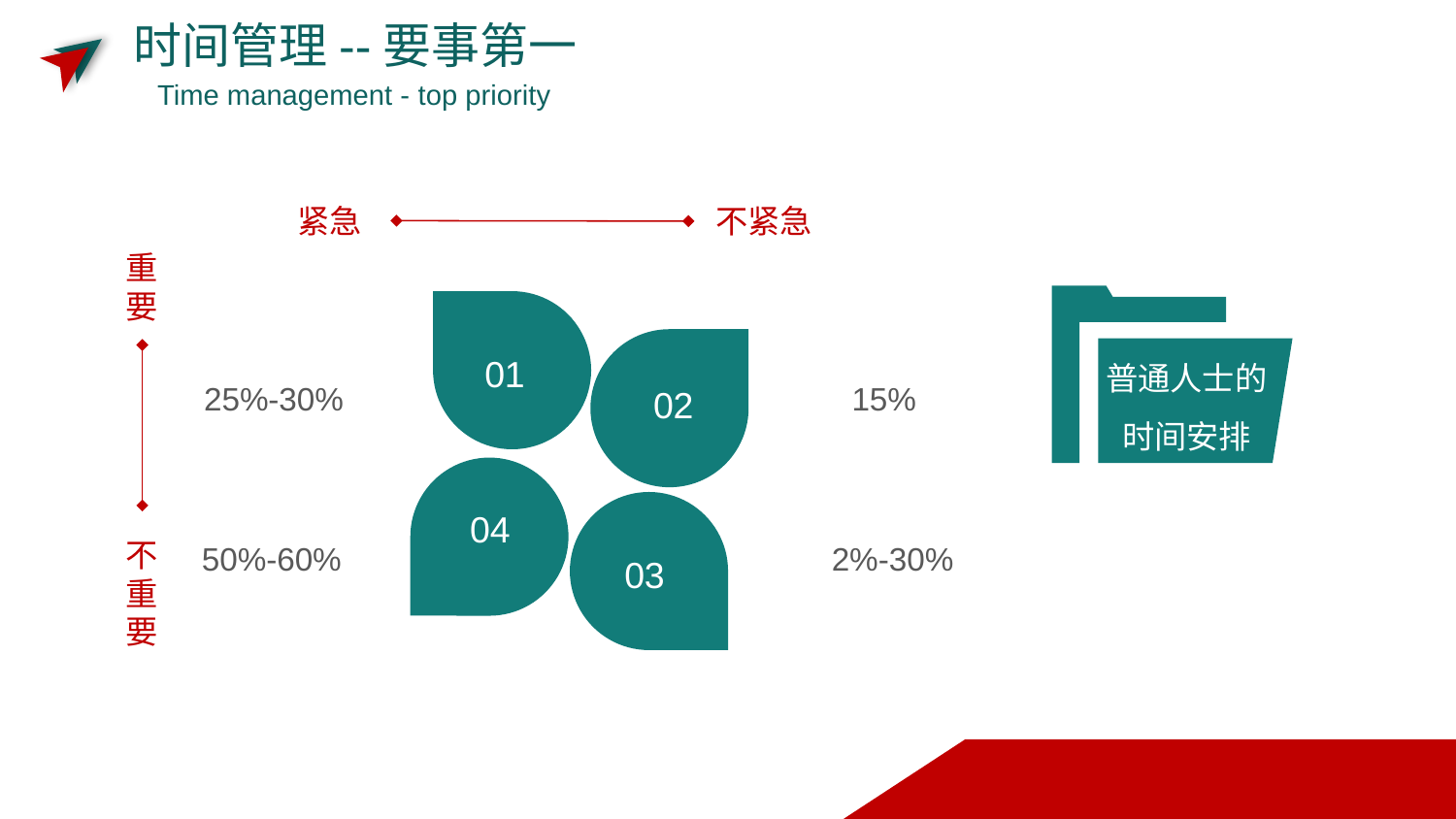

时间管理--要事第一

Time management - top priority
不紧急
紧急
重要

普通人士的时间安排
01
25%-30%
15%
02

04
50%-60%
2%-30%
不重要
03